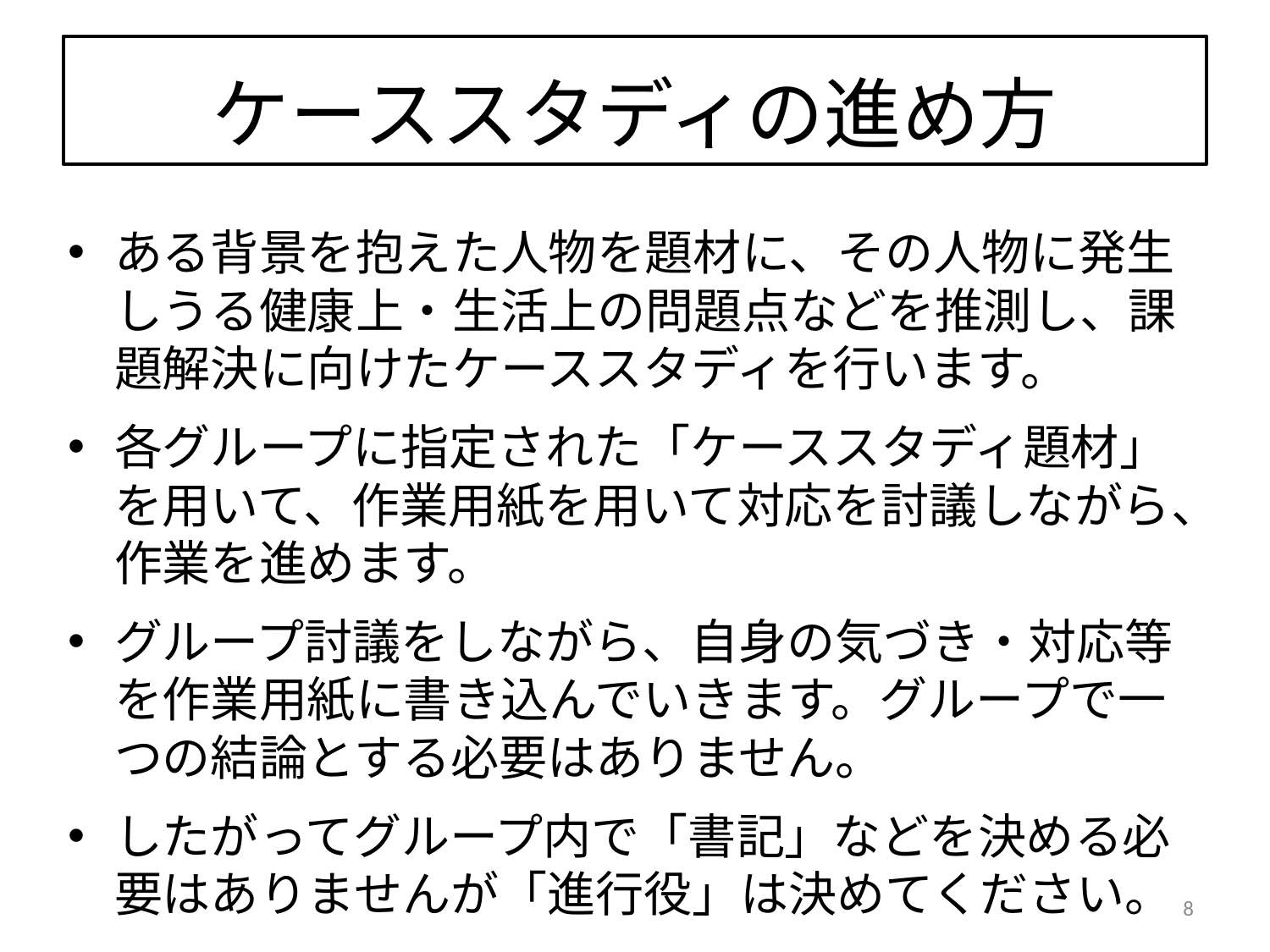

ケーススタディの進め方
ある背景を抱えた人物を題材に、その人物に発生しうる健康上・生活上の問題点などを推測し、課題解決に向けたケーススタディを行います。
各グループに指定された「ケーススタディ題材」を用いて、作業用紙を用いて対応を討議しながら、作業を進めます。
グループ討議をしながら、自身の気づき・対応等を作業用紙に書き込んでいきます。グループで一つの結論とする必要はありません。
したがってグループ内で「書記」などを決める必要はありませんが「進⾏役」は決めてください。

8